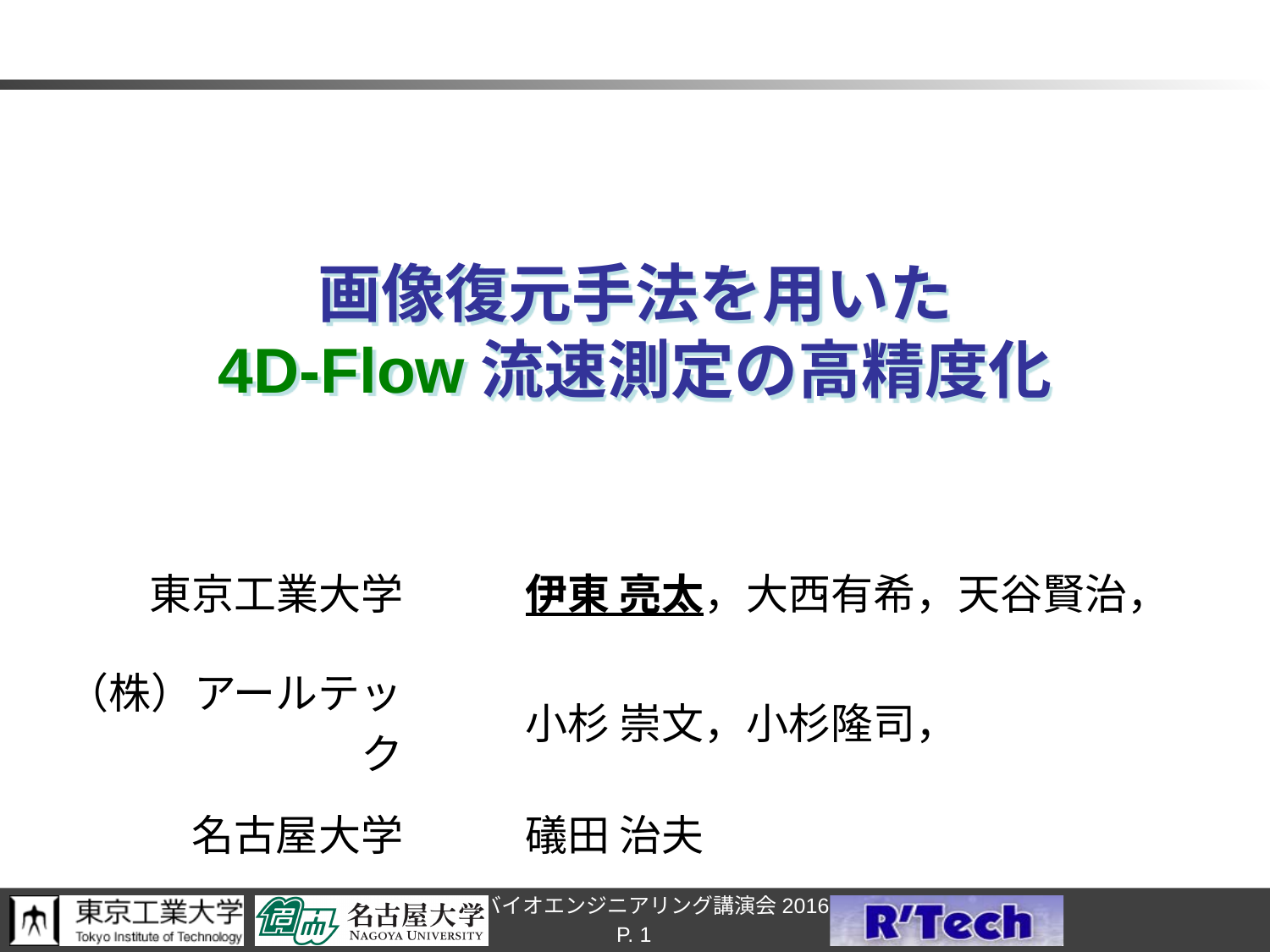

# 画像復元手法を用いた 4D-Flow流速測定の高精度化
| 東京工業大学 |  | 伊東 亮太，大西有希，天谷賢治， |
| --- | --- | --- |
| （株）アールテック |  | 小杉 崇文，小杉隆司， |
| 名古屋大学 |  | 礒田 治夫 |
P. 1